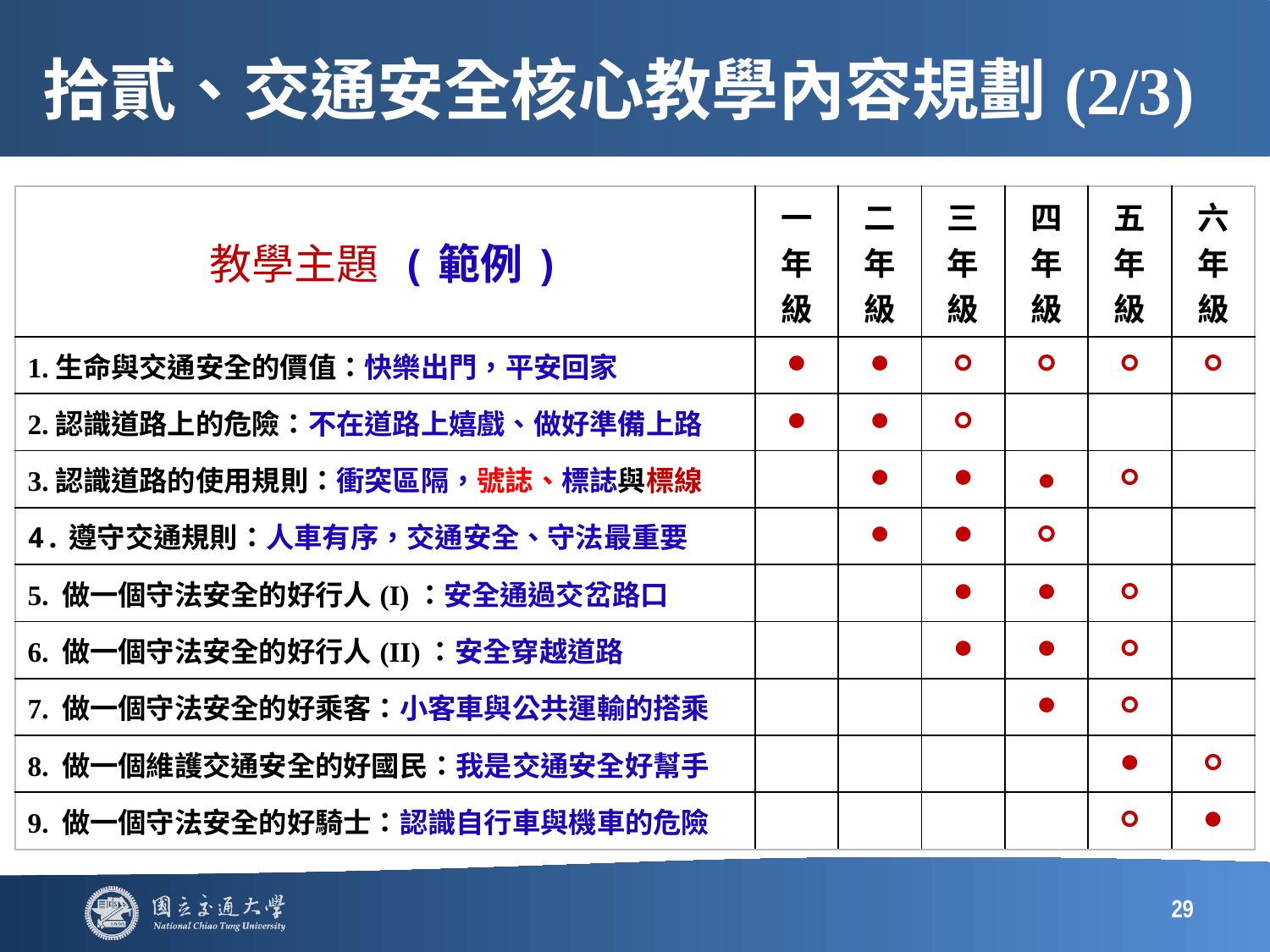

# 拾貳、交通安全核心教學內容規劃(2/3)
| 教學主題 (範例) | 一年級 | 二年級 | 三年級 | 四年級 | 五年級 | 六年級 |
| --- | --- | --- | --- | --- | --- | --- |
| 1.生命與交通安全的價值：快樂出門，平安回家 | ● | ● | ○ | ○ | ○ | ○ |
| 2.認識道路上的危險：不在道路上嬉戲、做好準備上路 | ● | ● | ○ |  |  |  |
| 3.認識道路的使用規則：衝突區隔，號誌、標誌與標線 |  | ● | ● | ● | ○ |  |
| 4.遵守交通規則：人車有序，交通安全、守法最重要 |  | ● | ● | ○ |  |  |
| 5. 做一個守法安全的好行人(I)：安全通過交岔路口 |  |  | ● | ● | ○ |  |
| 6. 做一個守法安全的好行人(II)：安全穿越道路 |  |  | ● | ● | ○ |  |
| 7. 做一個守法安全的好乘客：小客車與公共運輸的搭乘 |  |  |  | ● | ○ |  |
| 8. 做一個維護交通安全的好國民：我是交通安全好幫手 |  |  |  |  | ● | ○ |
| 9. 做一個守法安全的好騎士：認識自行車與機車的危險 |  |  |  |  | ○ | ● |
29